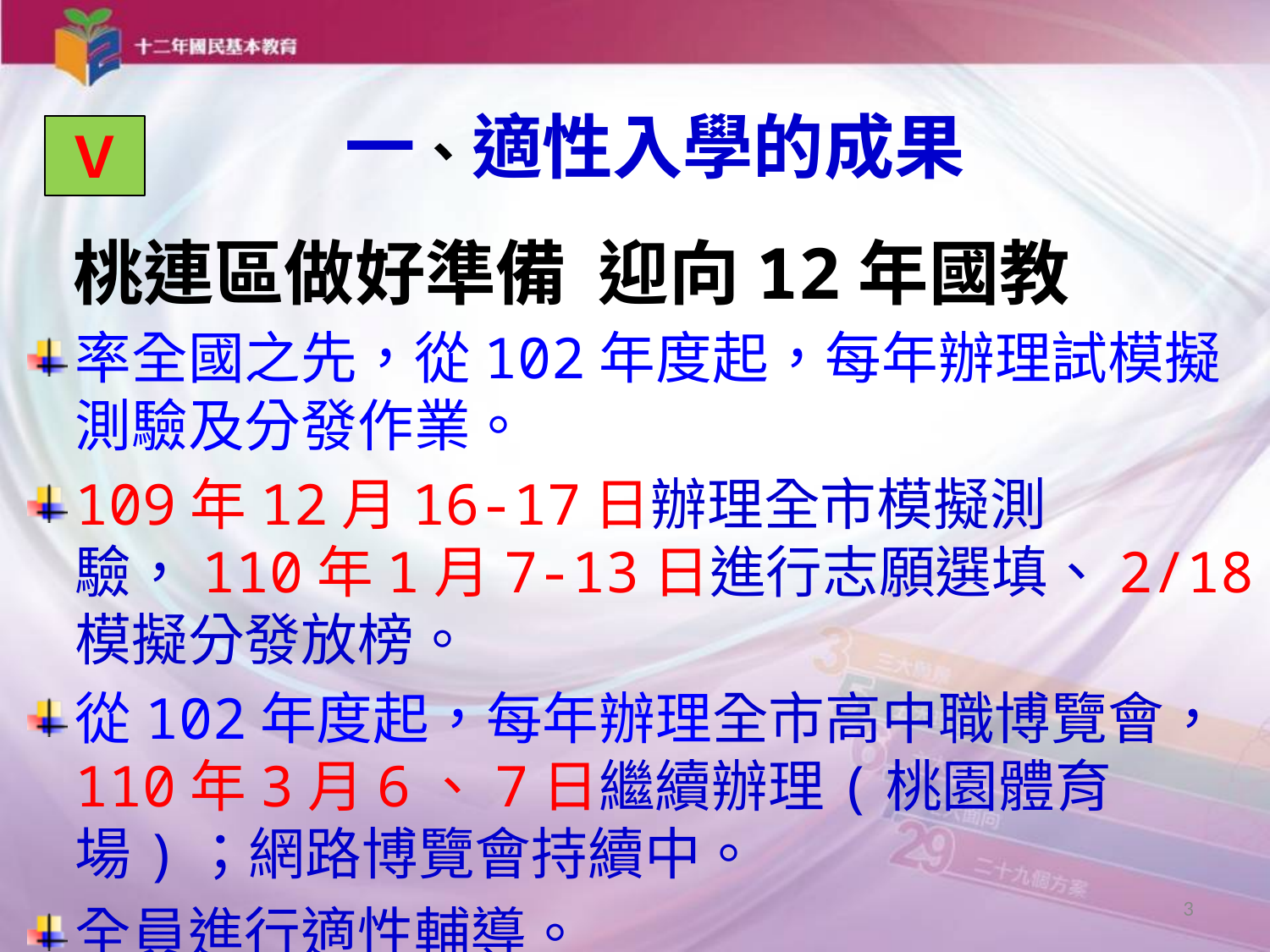

一、適性入學的成果
Ｖ
桃連區做好準備  迎向12年國教
率全國之先，從102年度起，每年辦理試模擬測驗及分發作業。
109年12月16-17日辦理全市模擬測驗，110年1月7-13日進行志願選填、2/18模擬分發放榜。
從102年度起，每年辦理全市高中職博覽會，110年3月6、7日繼續辦理(桃園體育場)；網路博覽會持續中。
全員進行適性輔導。
3